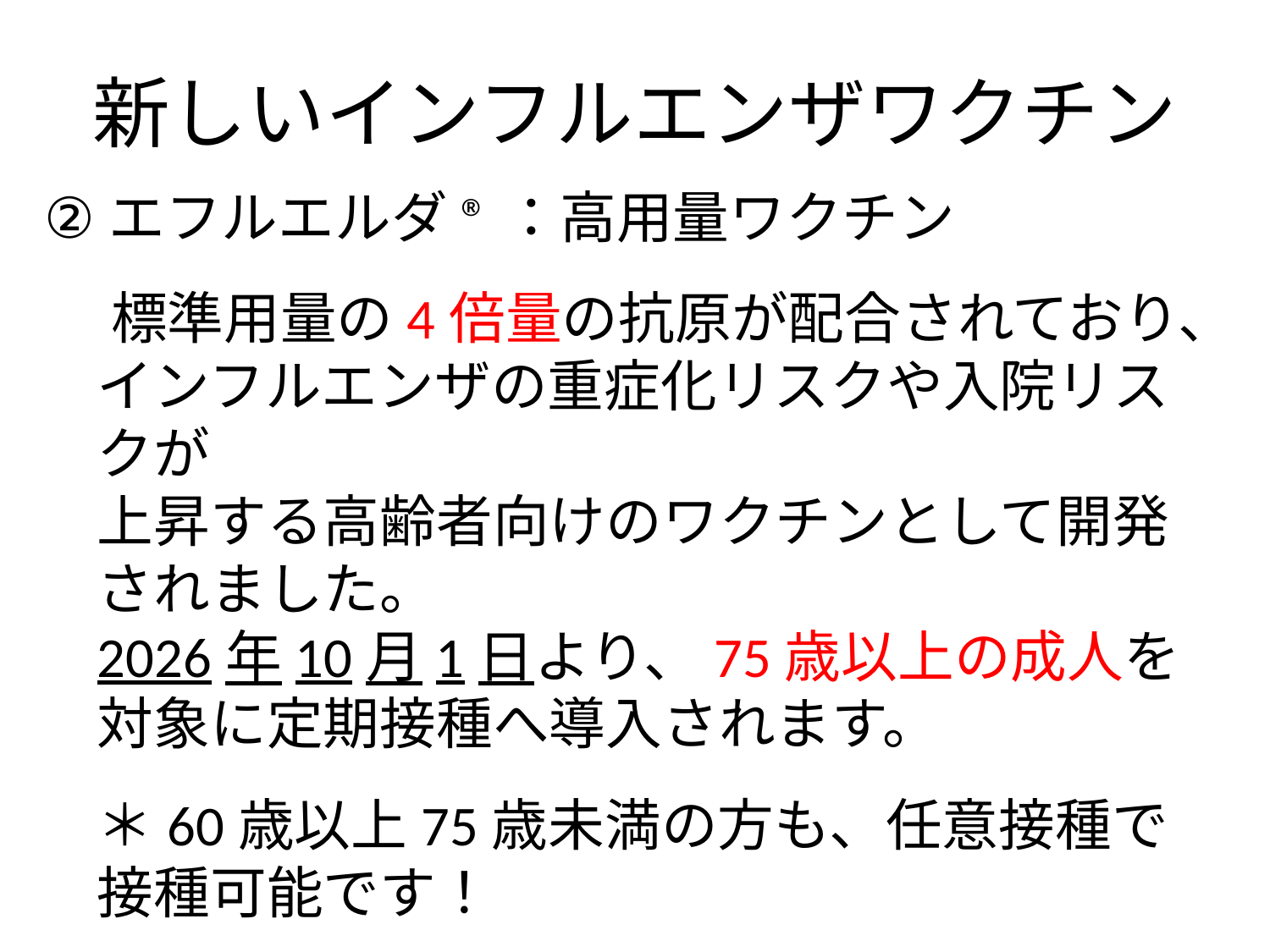

新しいインフルエンザワクチン
﻿②エフルエルダ®：高用量ワクチン
﻿標準用量の4倍量の抗原が配合されており、
インフルエンザの重症化リスクや入院リスクが
上昇する高齢者向けのワクチンとして開発されました。
2026年10月1日より、75歳以上の成人を対象に定期接種へ導入されます。

＊60歳以上75歳未満の方も、任意接種で接種可能です！